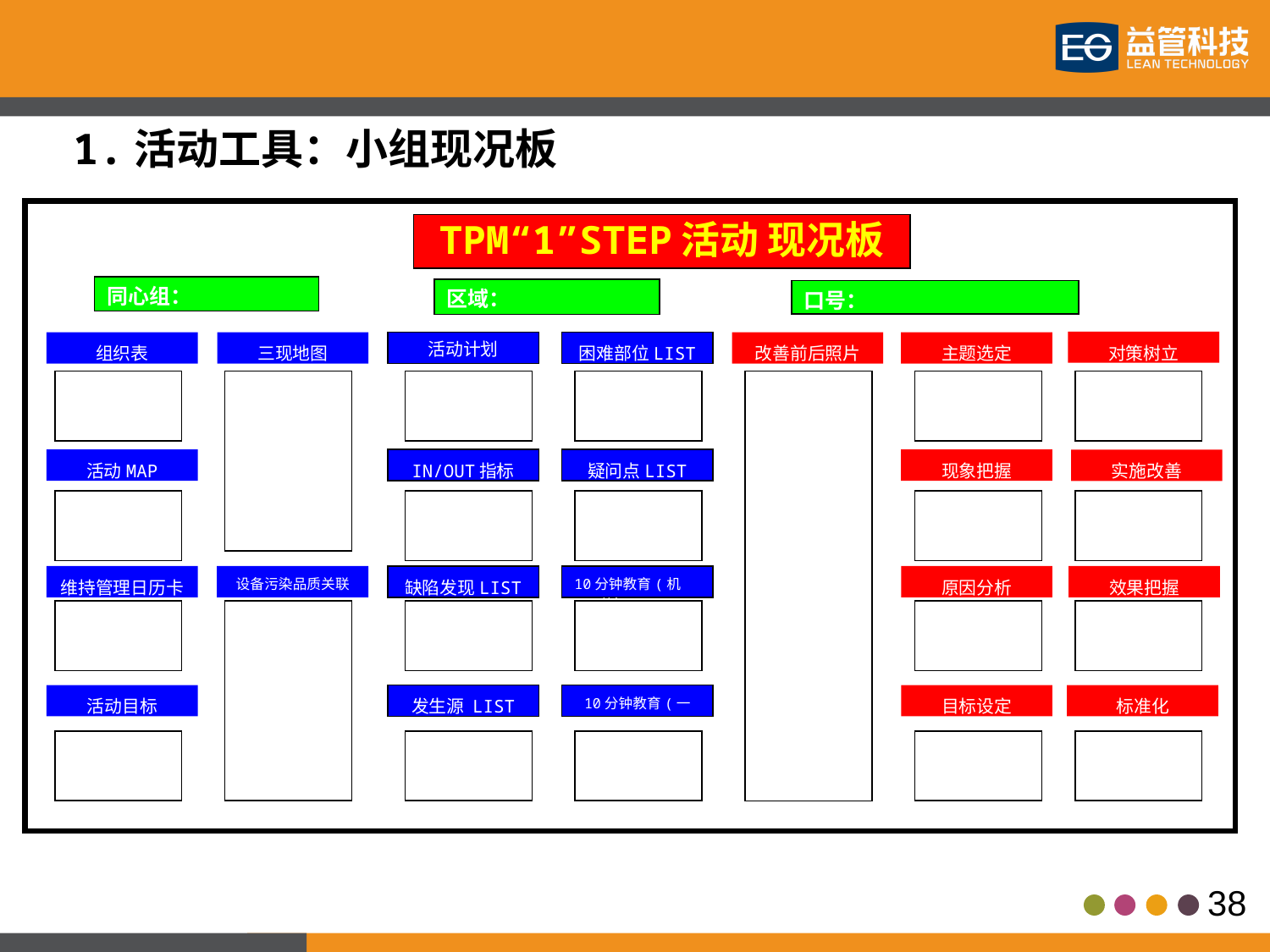

1.活动工具：小组现况板

TPM“1”STEP活动 现况板
同心组：
区域：
口号：
对策树立
组织表
三现地图
活动计划
困难部位LIST
改善前后照片
主题选定

活动MAP
IN/OUT指标
疑问点LIST
现象把握
实施改善

维持管理日历卡
设备污染品质关联
缺陷发现LIST
10分钟教育(机能）
原因分析
效果把握

活动目标
发生源 LIST
10分钟教育(一般)
目标设定
标准化